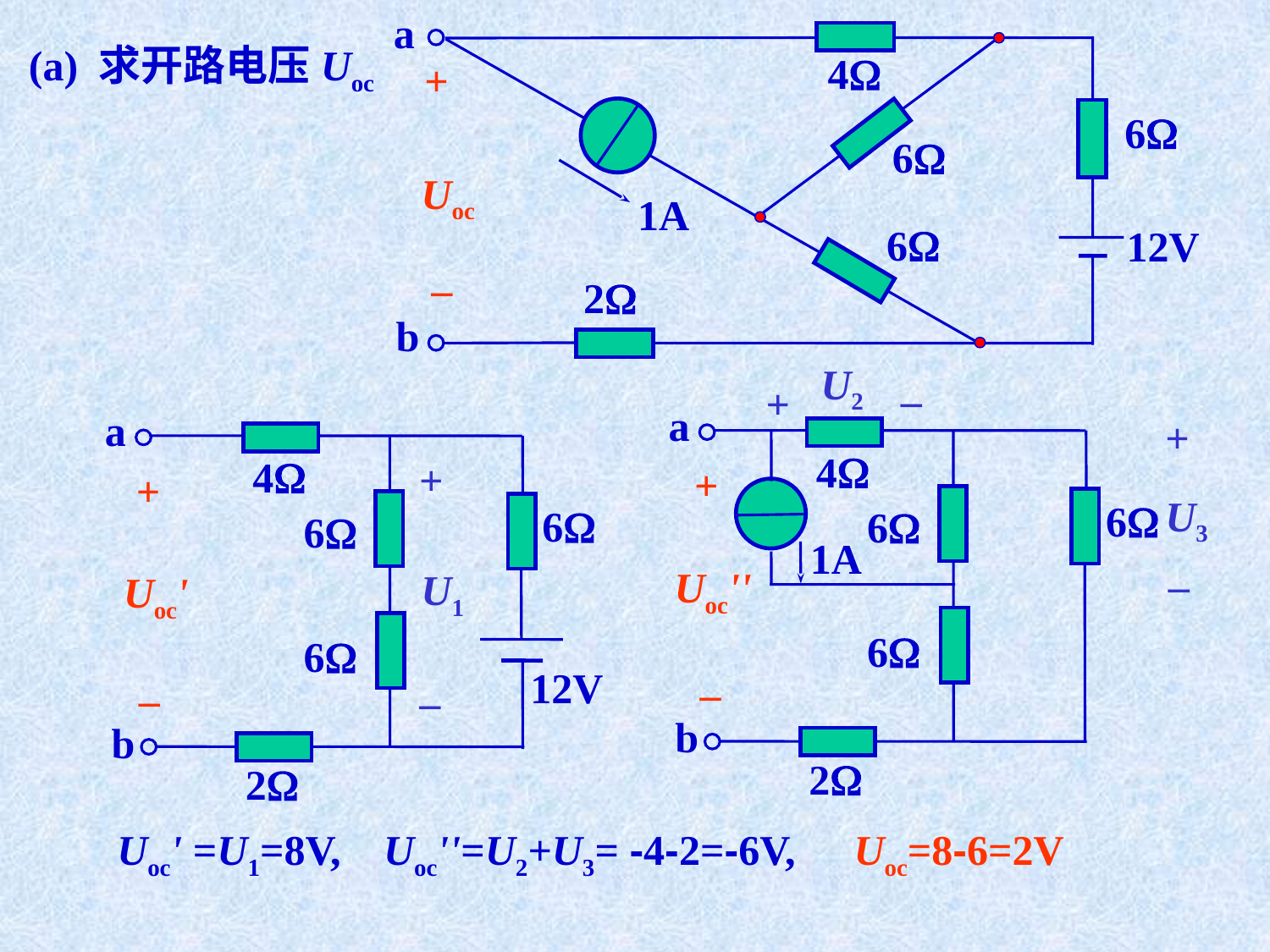

a

4Ω
+

6Ω
6Ω

Uoc

1A

6Ω
12V

–
2Ω
b

(a) 求开路电压Uoc
U2
–
+
a
+

4Ω
+

U3
6Ω
6Ω

1A

–
Uoc''

6Ω

–
b

2Ω
a

4Ω
+
+
6Ω
6Ω

U1
Uoc'

6Ω

12V

–
–
b

2Ω
Uoc' =U1=8V,
Uoc=8-6=2V
Uoc''=U2+U3= -4-2=-6V,